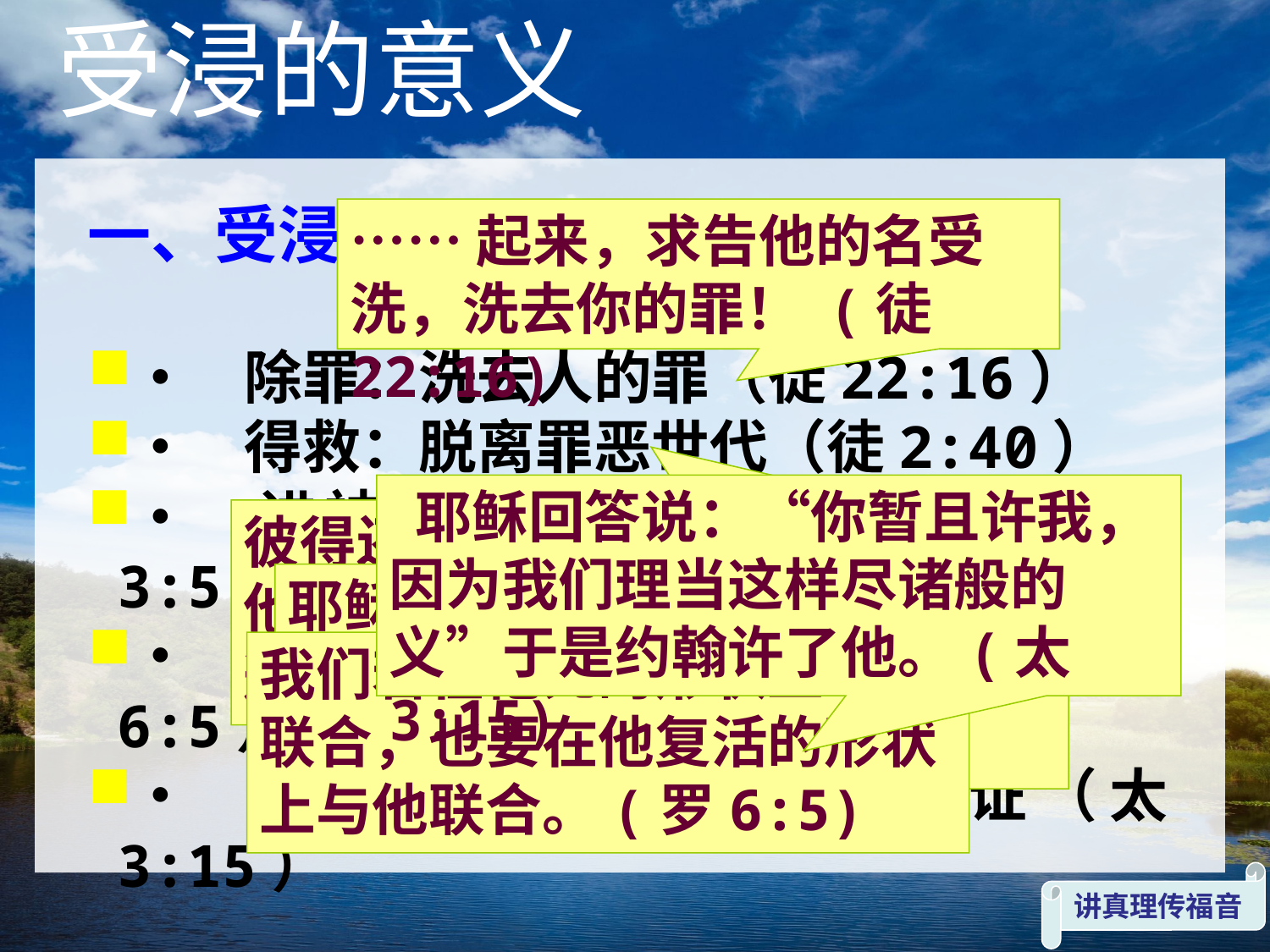

受浸的意义

一、受浸所带给我们的

•	除罪：洗去人的罪（徒22:16）
•	得救：脱离罪恶世代（徒2:40）
•	进神的国：得重生进入国度（约3:5）
•	与主联合：同死同活，披戴基督（罗6:5）
•	尽义务：在神面前作见证（太3:15）
……起来，求告他的名受洗，洗去你的罪！ (徒22:16)
 耶稣回答说：“你暂且许我，因为我们理当这样尽诸般的义”于是约翰许了他。(太3:15)
彼得还用许多话作见证，劝勉他们说：“你们当救自己脱离这弯曲的世代！”(徒2:40)
耶稣说：“我实实在在地告诉你：人若不是从水和圣灵生的，就不能进神的国。(约3:5)
我们若在他死的形状上与他联合，也要在他复活的形状上与他联合。(罗6:5)
讲真理传福音